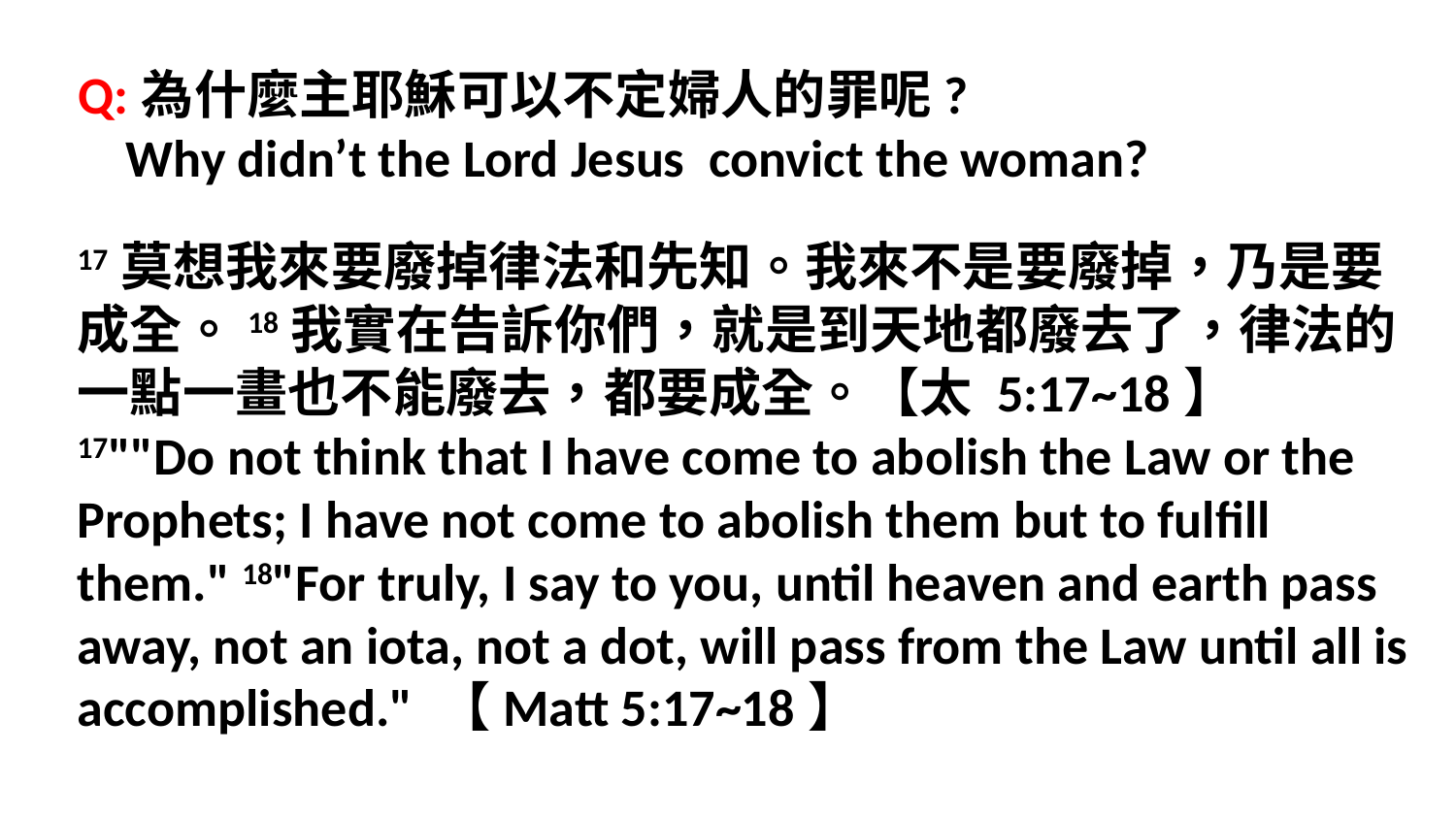

Q:為什麼主耶穌可以不定婦人的罪呢?
    Why didn’t the Lord Jesus  convict the woman?
17莫想我來要廢掉律法和先知。我來不是要廢掉，乃是要成全。18我實在告訴你們，就是到天地都廢去了，律法的一點一畫也不能廢去，都要成全。【太 5:17~18】
17""Do not think that I have come to abolish the Law or the Prophets; I have not come to abolish them but to fulfill them." 18"For truly, I say to you, until heaven and earth pass away, not an iota, not a dot, will pass from the Law until all is accomplished." 【Matt 5:17~18】